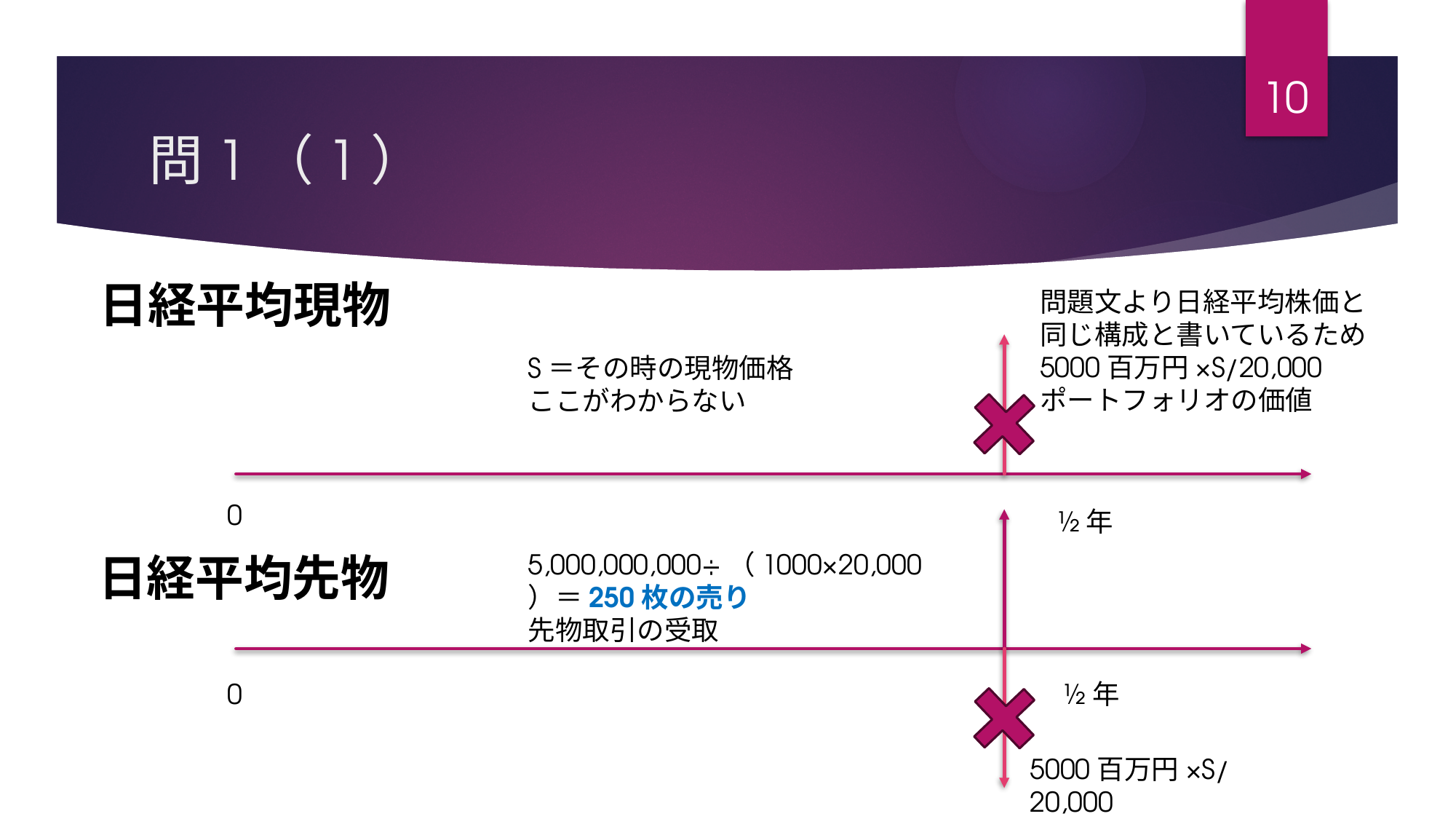

10
# 問1（1）
日経平均現物
問題文より日経平均株価と同じ構成と書いているため
5000百万円×S/20,000
ポートフォリオの価値
S＝その時の現物価格ここがわからない

½年
5,000,000,000÷（1000×20,000）＝250枚の売り
先物取引の受取
0
½年

5000百万円×S/20,000
先物取引の支払
0
日経平均先物